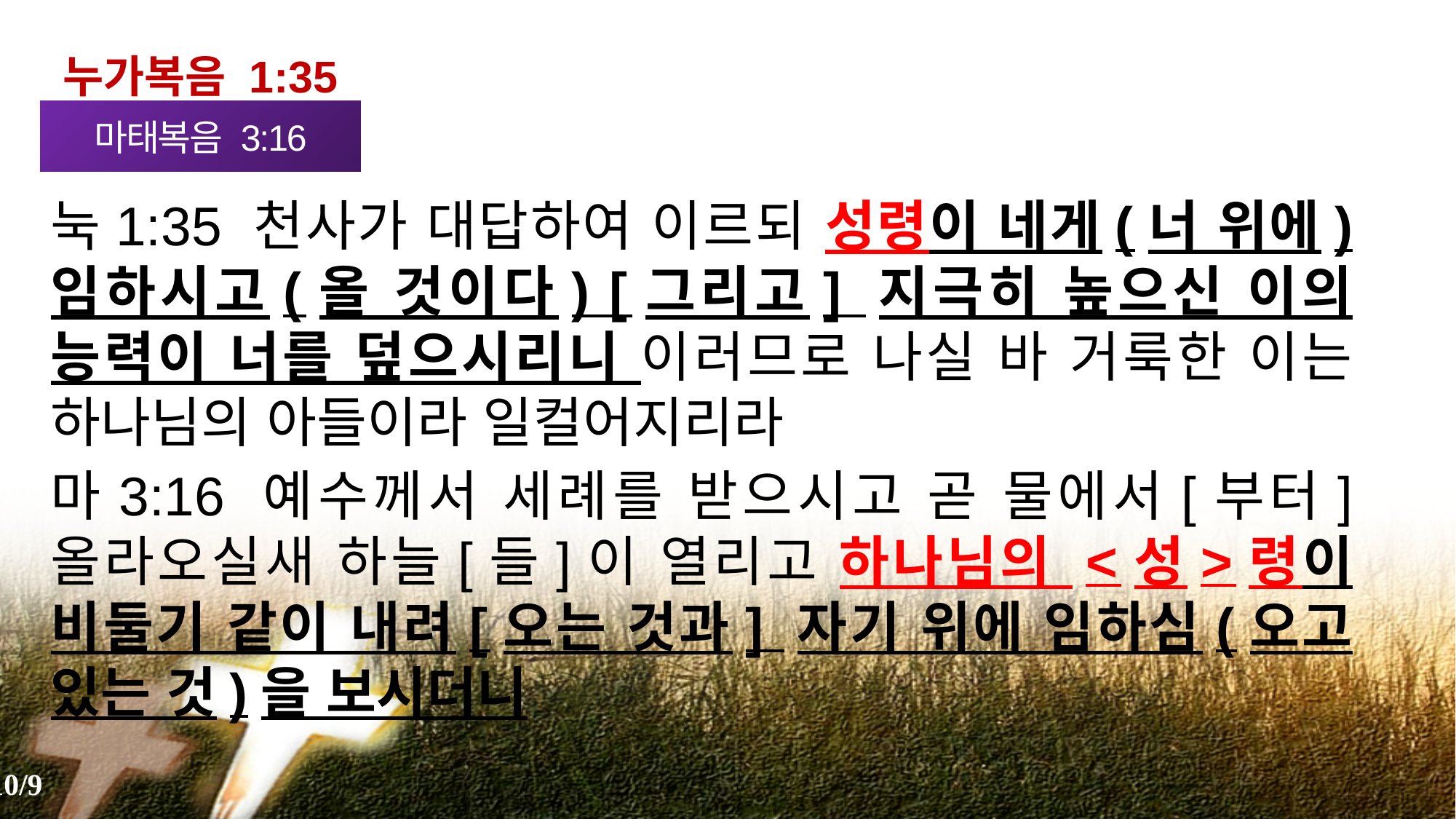

누가복음 1:35

마태복음 3:16
눅1:35 천사가 대답하여 이르되 성령이 네게(너 위에) 임하시고(올 것이다) [그리고] 지극히 높으신 이의 능력이 너를 덮으시리니 이러므로 나실 바 거룩한 이는 하나님의 아들이라 일컬어지리라
마3:16 예수께서 세례를 받으시고 곧 물에서[부터] 올라오실새 하늘[들]이 열리고 하나님의 <성>령이 비둘기 같이 내려[오는 것과] 자기 위에 임하심(오고 있는 것)을 보시더니